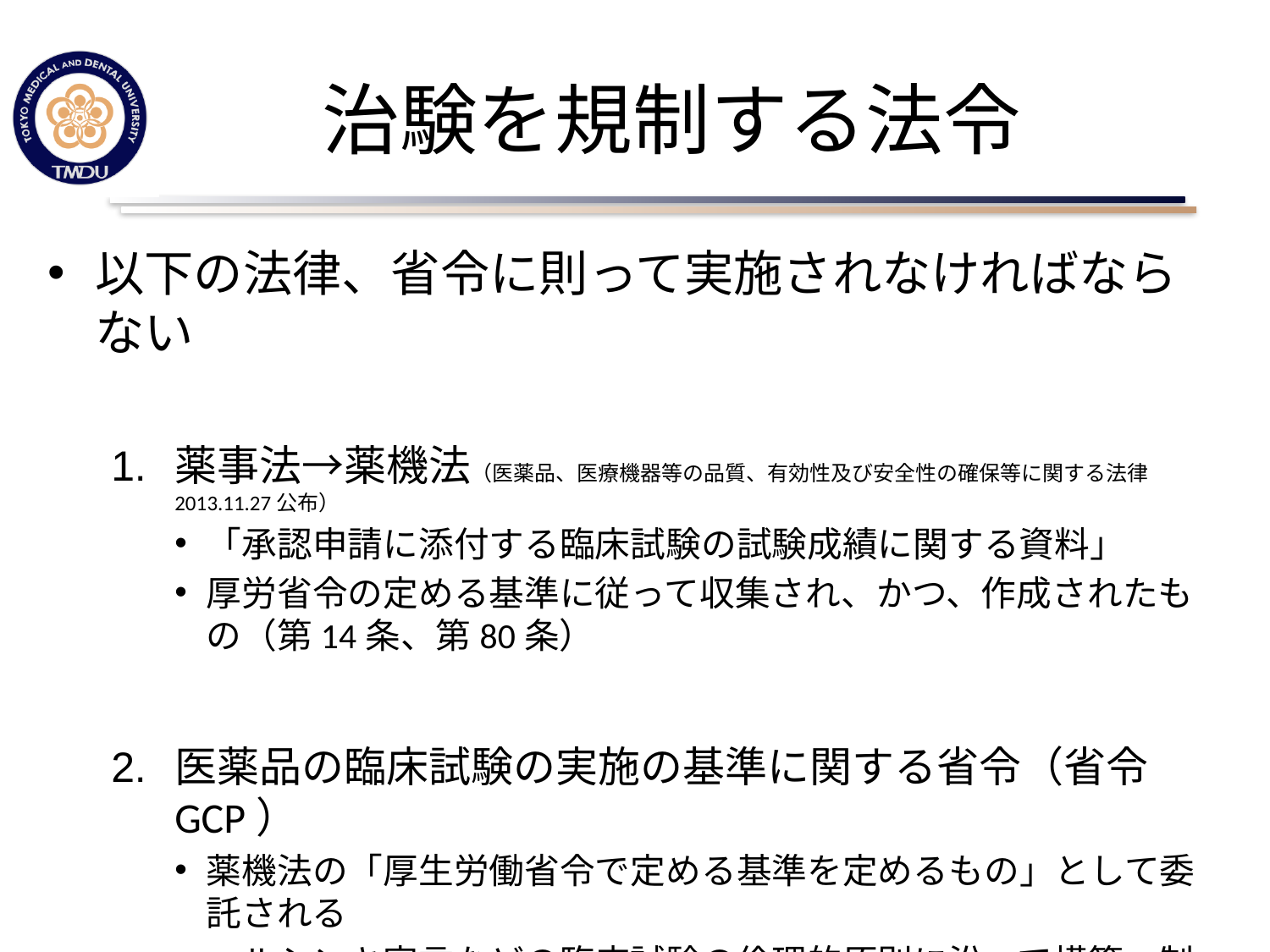

# 治験を規制する法令
以下の法律、省令に則って実施されなければならない

薬事法→薬機法（医薬品、医療機器等の品質、有効性及び安全性の確保等に関する法律　2013.11.27公布）
「承認申請に添付する臨床試験の試験成績に関する資料」
厚労省令の定める基準に従って収集され、かつ、作成されたもの（第14条、第80条）

医薬品の臨床試験の実施の基準に関する省令（省令GCP）
薬機法の「厚生労働省令で定める基準を定めるもの」として委託される
ヘルシンキ宣言などの臨床試験の倫理的原則に沿って構築・制定